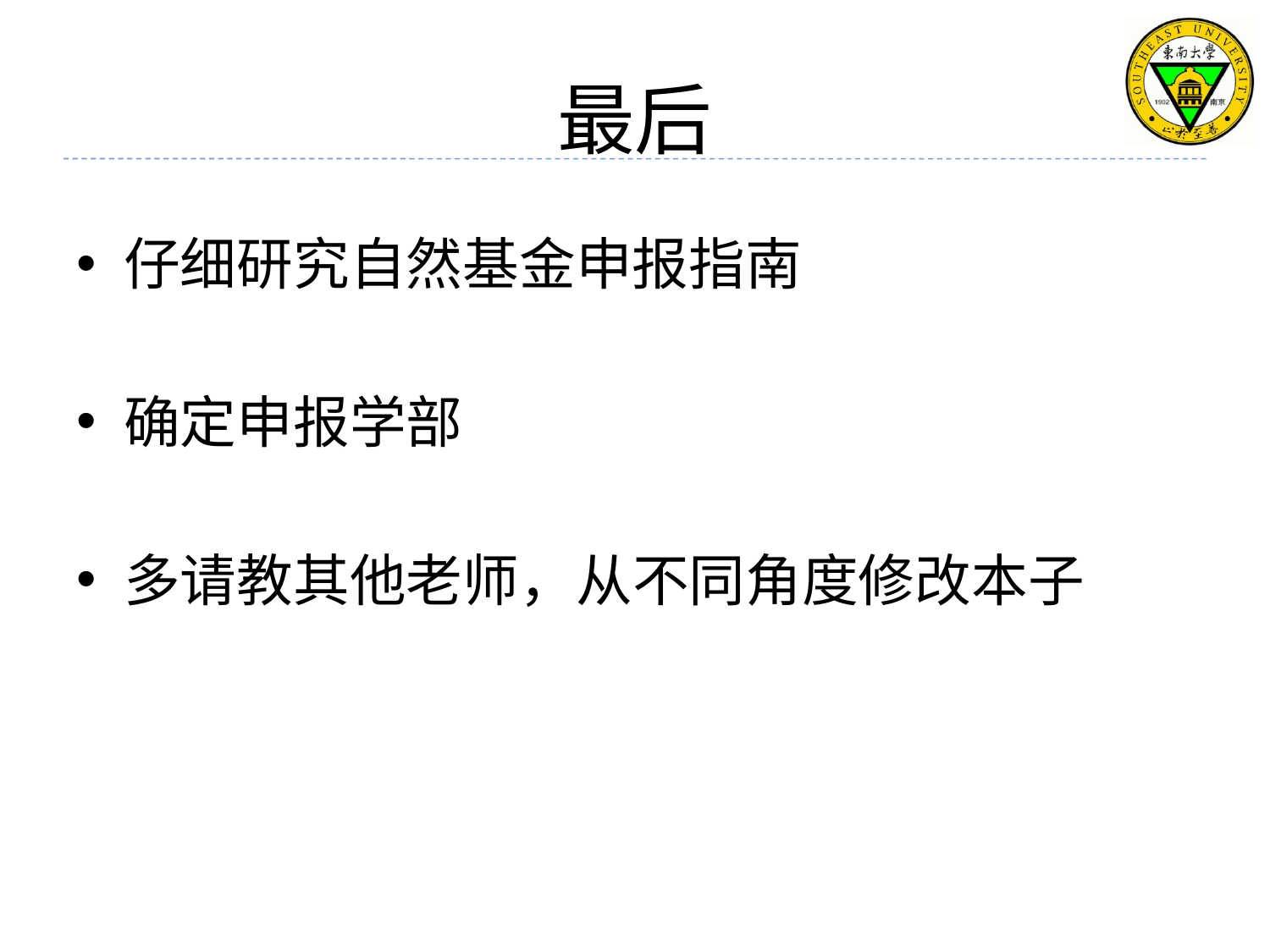

# 最后
仔细研究自然基金申报指南

确定申报学部

多请教其他老师，从不同角度修改本子